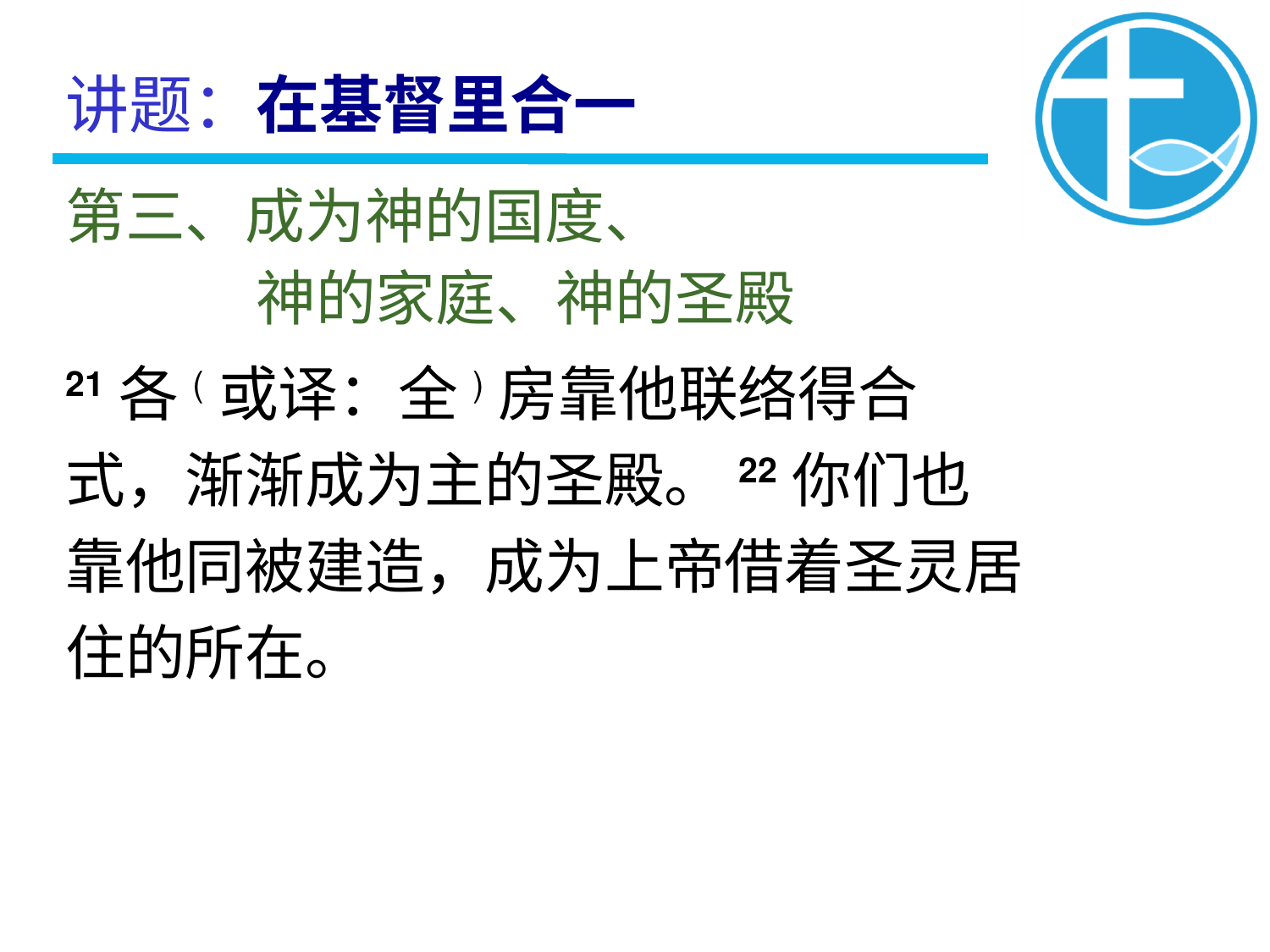

讲题：在基督里合一
第三、成为神的国度、
神的家庭、神的圣殿
21各(或译：全)房靠他联络得合式，渐渐成为主的圣殿。22你们也靠他同被建造，成为上帝借着圣灵居住的所在。